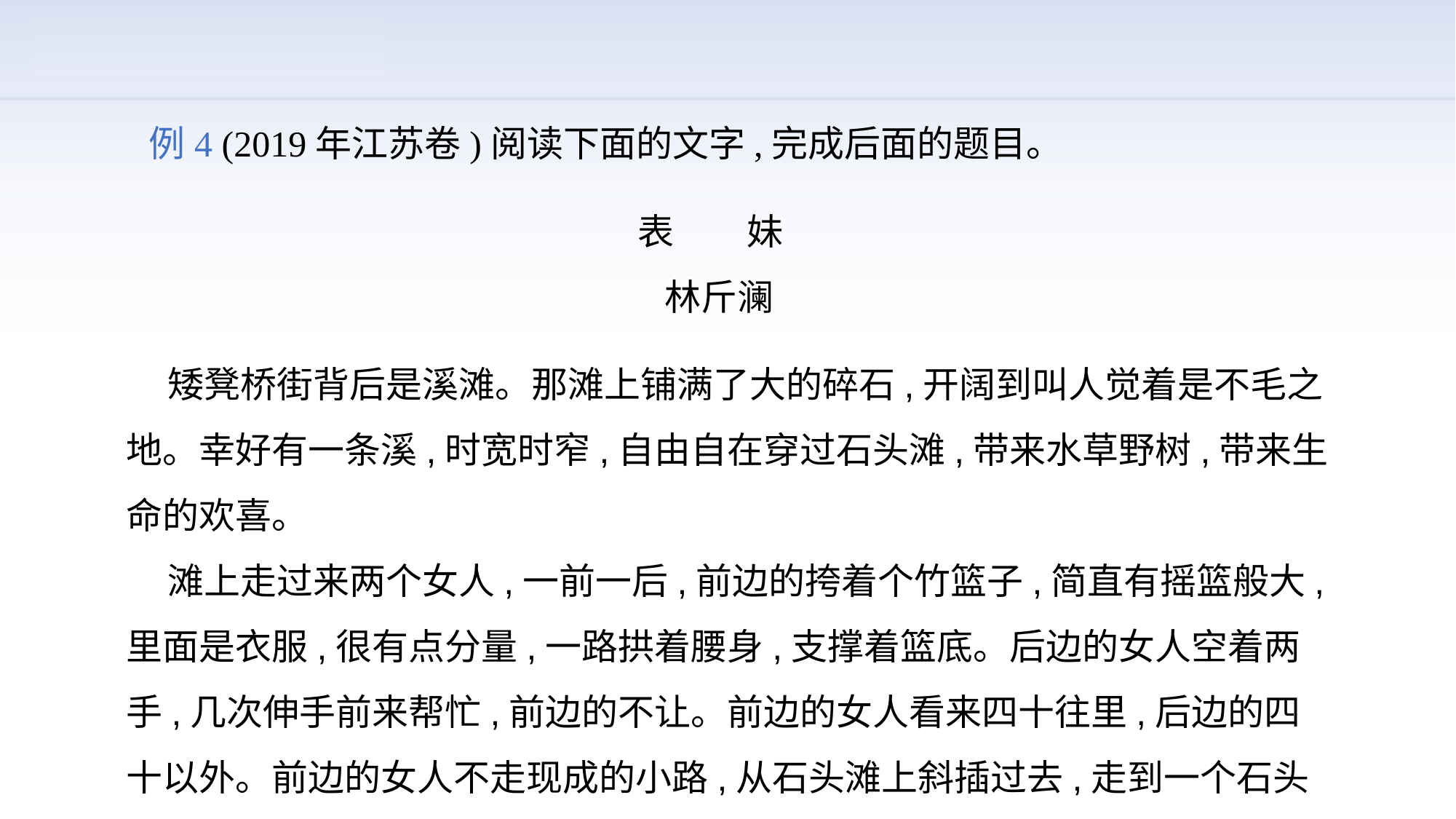

例4 (2019年江苏卷)阅读下面的文字,完成后面的题目。
表　　妹
林斤澜
    矮凳桥街背后是溪滩。那滩上铺满了大的碎石,开阔到叫人觉着是不毛之地。幸好有一条溪,时宽时窄,自由自在穿过石头滩,带来水草野树,带来生命的欢喜。
    滩上走过来两个女人,一前一后,前边的挎着个竹篮子,简直有摇篮般大,里面是衣服,很有点分量,一路拱着腰身,支撑着篮底。后边的女人空着两手,几次伸手前来帮忙,前边的不让。前边的女人看来四十往里,后边的四十以外。前边的女人不走现成的小路,从石头滩上斜插过去,走到一个石头圈起来的水